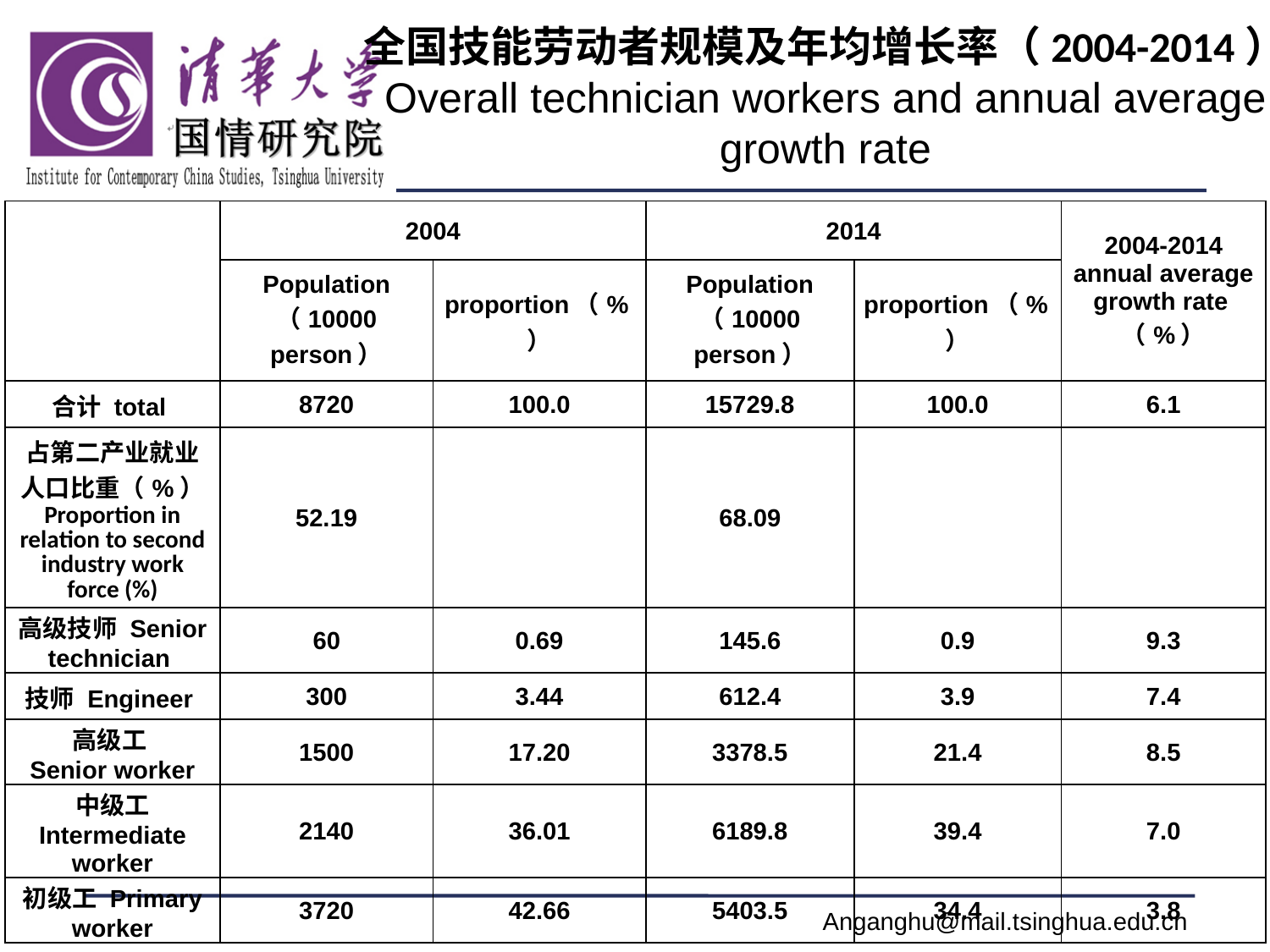

# 全国技能劳动者规模及年均增长率（2004-2014） Overall technician workers and annual average growth rate

|  | 2004 |  | 2014 |  | 2004-2014 annual average growth rate（%） |
| --- | --- | --- | --- | --- | --- |
|  | Population （10000 person） | proportion（%） | Population （10000 person） | proportion（%） |  |
| 合计 total | 8720 | 100.0 | 15729.8 | 100.0 | 6.1 |
| 占第二产业就业人口比重（%） Proportion in relation to second industry work force (%) | 52.19 |  | 68.09 |  |  |
| 高级技师 Senior technician | 60 | 0.69 | 145.6 | 0.9 | 9.3 |
| 技师 Engineer | 300 | 3.44 | 612.4 | 3.9 | 7.4 |
| 高级工 Senior worker | 1500 | 17.20 | 3378.5 | 21.4 | 8.5 |
| 中级工 Intermediate worker | 2140 | 36.01 | 6189.8 | 39.4 | 7.0 |
| 初级工 Primary worker | 3720 | 42.66 | 5403.5 | 34.4 | 3.8 |